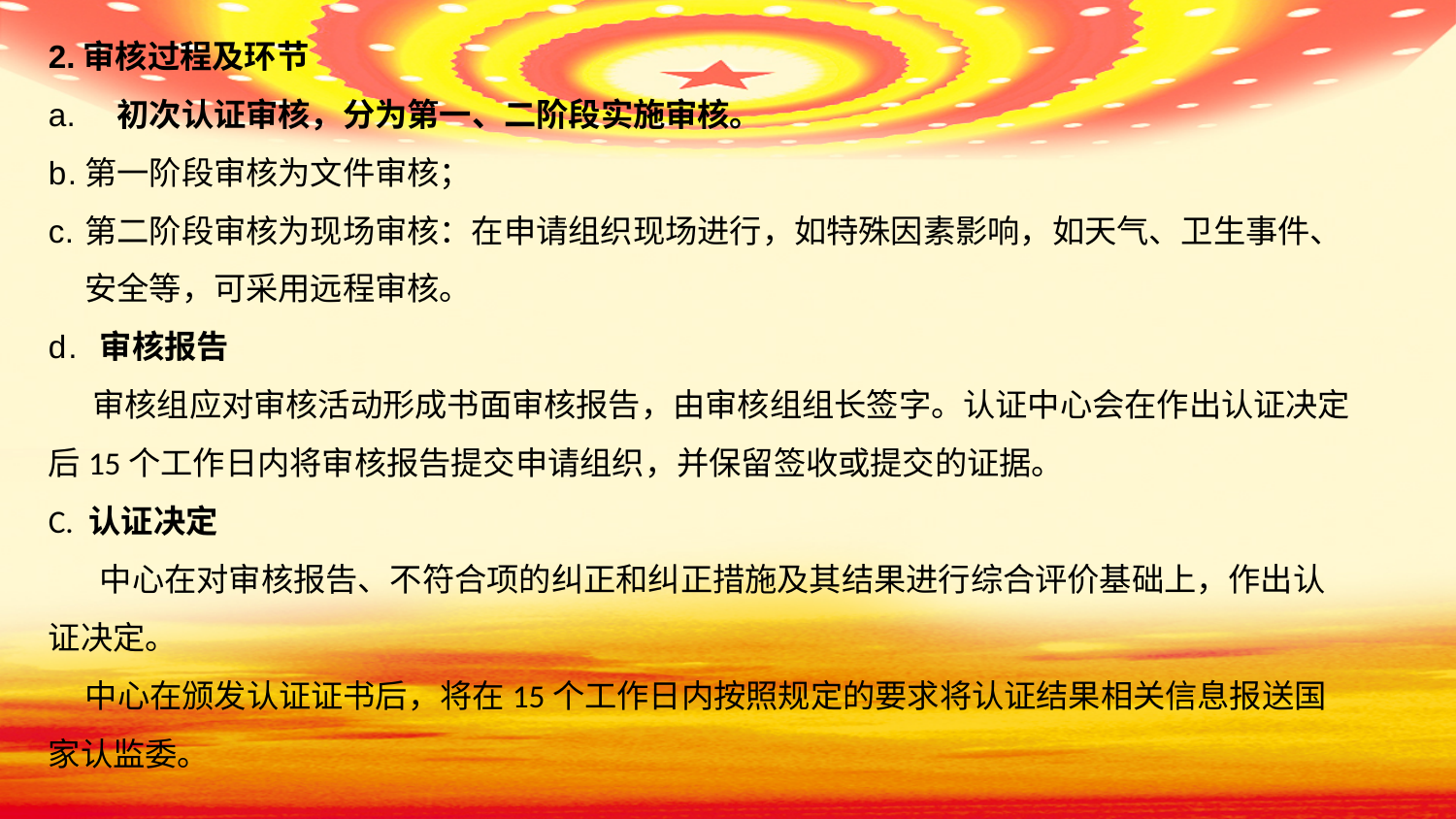

2.审核过程及环节
　初次认证审核，分为第一、二阶段实施审核。
第一阶段审核为文件审核；
第二阶段审核为现场审核：在申请组织现场进行，如特殊因素影响，如天气、卫生事件、安全等，可采用远程审核。
 审核报告
     审核组应对审核活动形成书面审核报告，由审核组组长签字。认证中心会在作出认证决定后15个工作日内将审核报告提交申请组织，并保留签收或提交的证据。
C. 认证决定
      中心在对审核报告、不符合项的纠正和纠正措施及其结果进行综合评价基础上，作出认证决定。
    中心在颁发认证证书后，将在15个工作日内按照规定的要求将认证结果相关信息报送国家认监委。